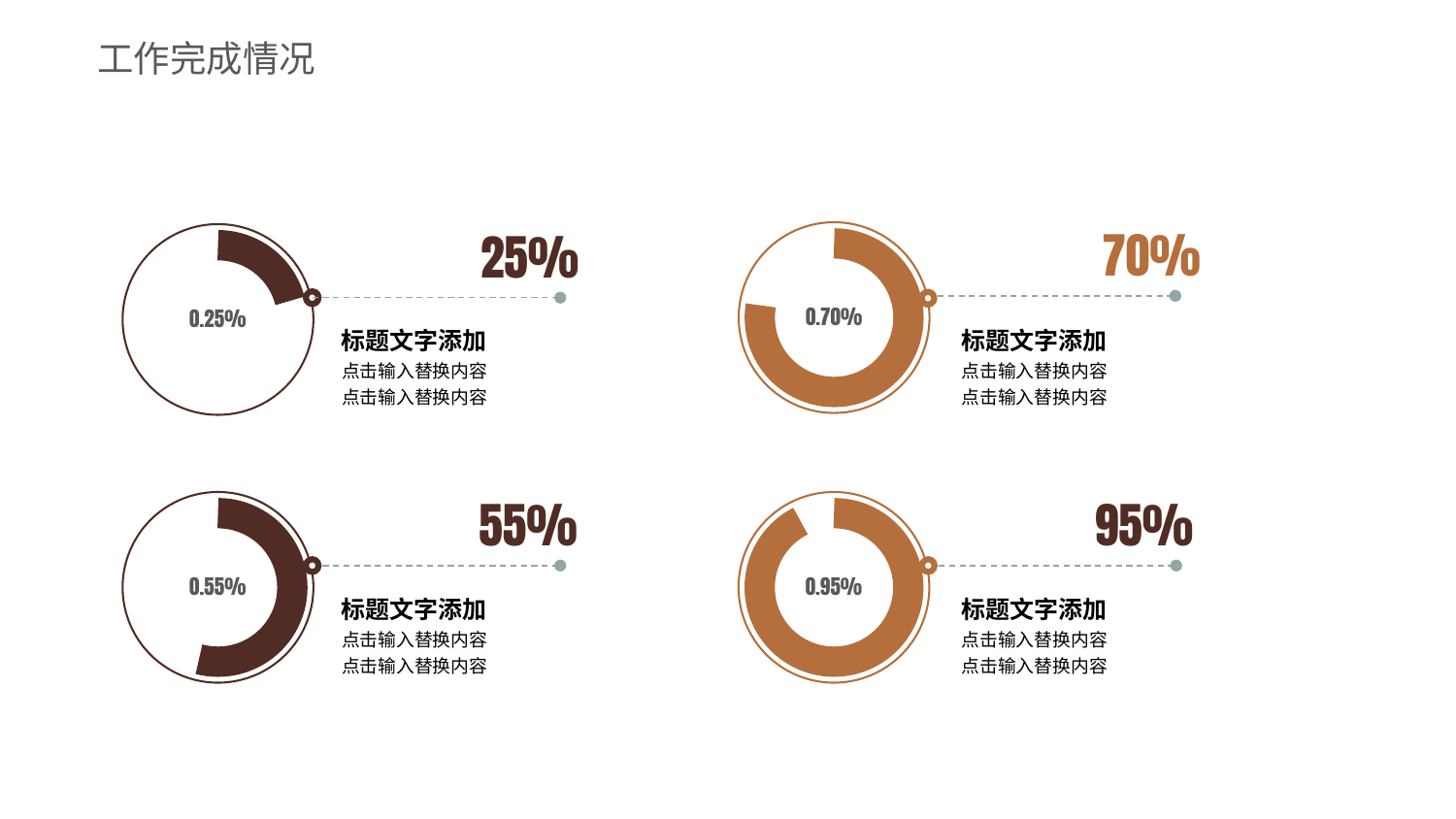

工作完成情况
0.70%

70%
标题文字添加
点击输入替换内容
点击输入替换内容
0.25%

25%
标题文字添加
点击输入替换内容
点击输入替换内容
0.55%

55%
标题文字添加
点击输入替换内容
点击输入替换内容
0.95%

95%
标题文字添加
点击输入替换内容
点击输入替换内容